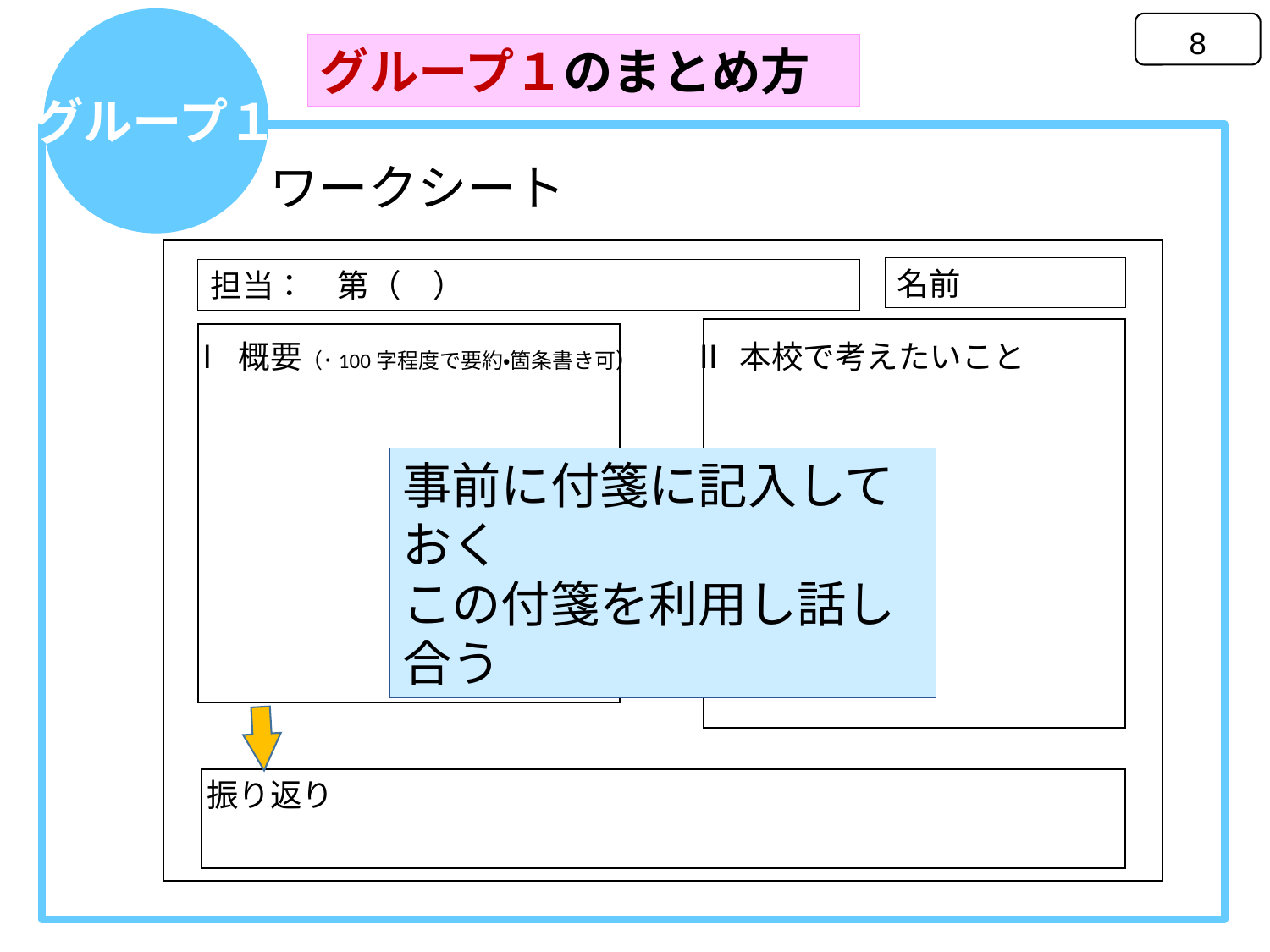

8
グループ１のまとめ方
グループ１

ワークシート

名前
担当：　第（　）

Ⅰ 概要（･100字程度で要約・箇条書き可）
Ⅱ 本校で考えたいこと

振り返り

事前に付箋に記入しておく
この付箋を利用し話し合う